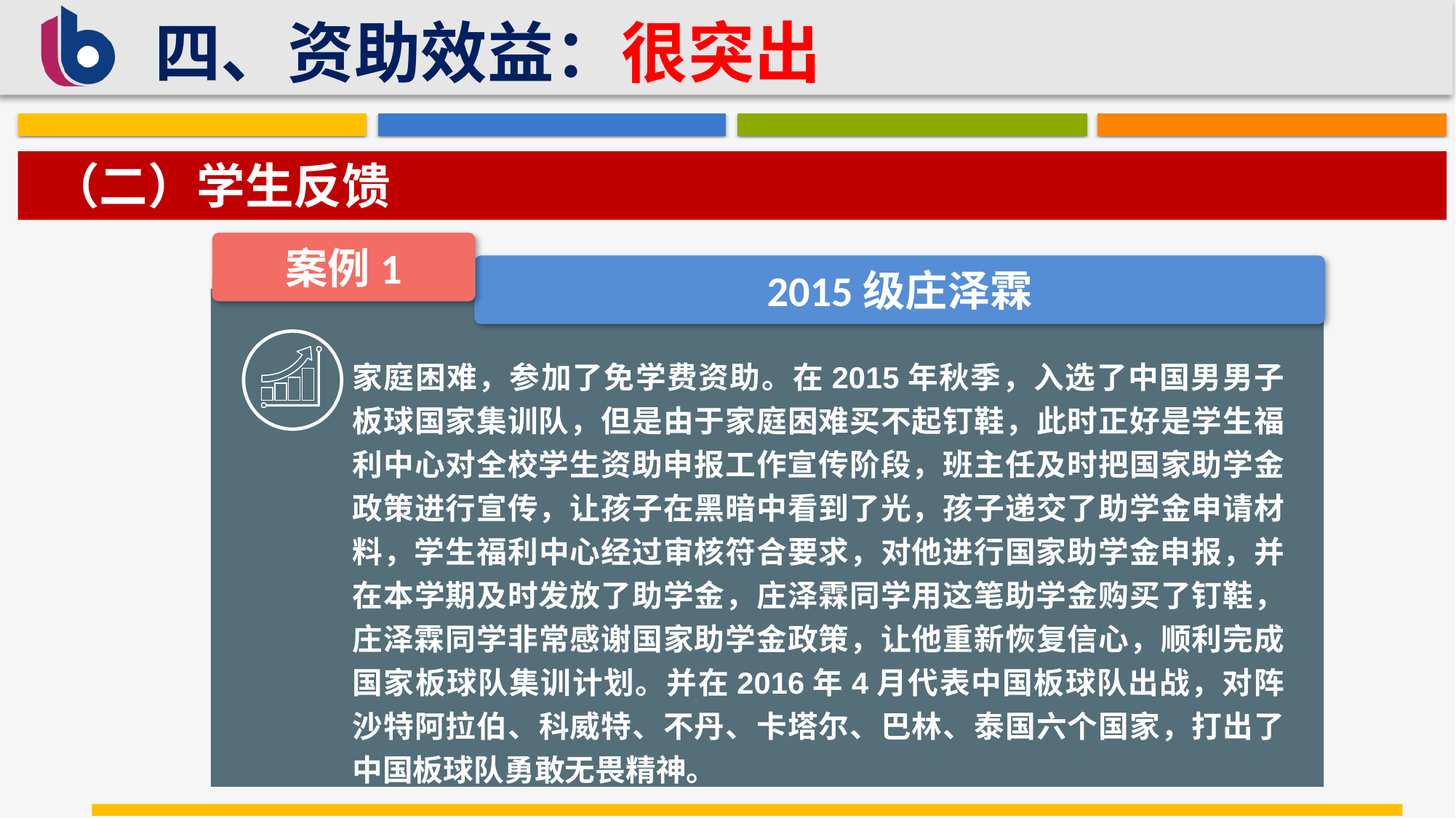

四、资助效益：很突出
（二）学生反馈

案例1
2015级庄泽霖

家庭困难，参加了免学费资助。在2015年秋季，入选了中国男男子板球国家集训队，但是由于家庭困难买不起钉鞋，此时正好是学生福利中心对全校学生资助申报工作宣传阶段，班主任及时把国家助学金政策进行宣传，让孩子在黑暗中看到了光，孩子递交了助学金申请材料，学生福利中心经过审核符合要求，对他进行国家助学金申报，并在本学期及时发放了助学金，庄泽霖同学用这笔助学金购买了钉鞋，庄泽霖同学非常感谢国家助学金政策，让他重新恢复信心，顺利完成国家板球队集训计划。并在2016年4月代表中国板球队出战，对阵沙特阿拉伯、科威特、不丹、卡塔尔、巴林、泰国六个国家，打出了中国板球队勇敢无畏精神。